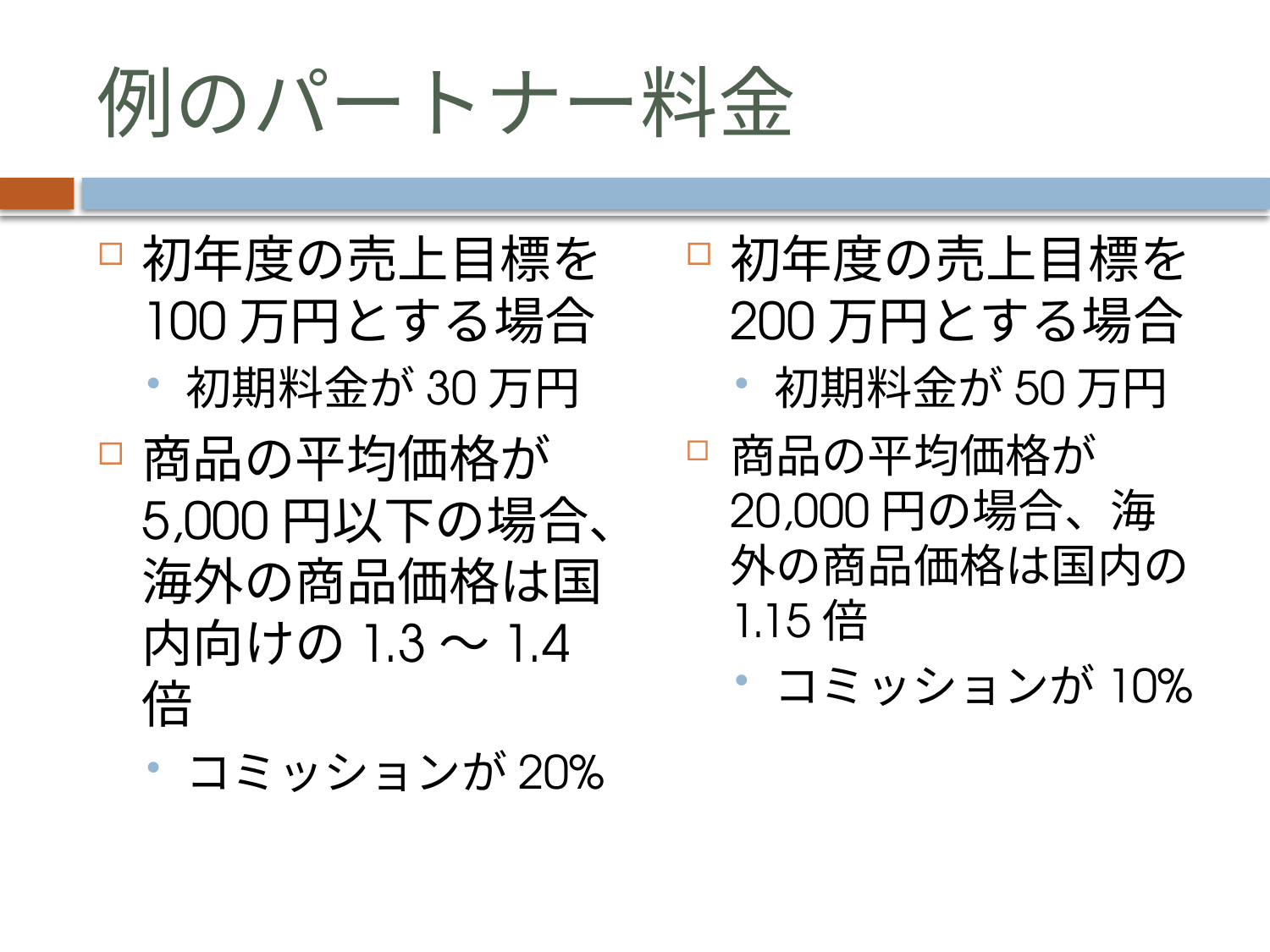

# 例のパートナー料金
初年度の売上目標を100万円とする場合
初期料金が30万円
商品の平均価格が5,000円以下の場合、海外の商品価格は国内向けの1.3〜1.4倍
コミッションが20%

初年度の売上目標を200万円とする場合
初期料金が50万円
商品の平均価格が20,000円の場合、海外の商品価格は国内の1.15倍
コミッションが10%